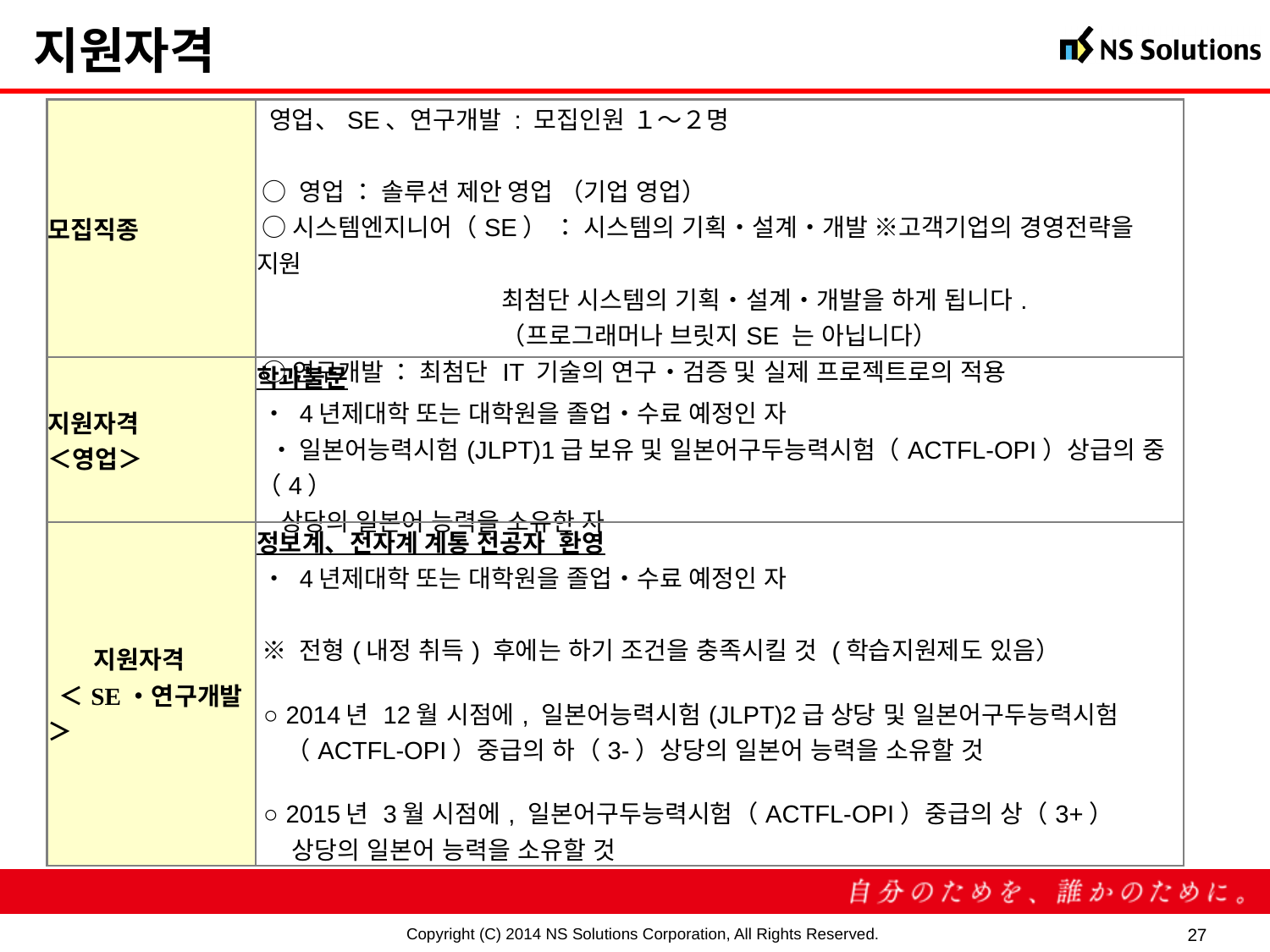

지원자격
| 모집직종 | 영업、SE、연구개발 : 모집인원 １～２명 ○ 영업 ： 솔루션 제안 영업 （기업 영업） ○ 시스템엔지니어（SE） ： 시스템의 기획・설계・개발 ※고객기업의 경영전략을 지원 　 최첨단 시스템의 기획・설계・개발을 하게 됩니다. 　 （프로그래머나 브릿지SE 는 아닙니다） ○ 연구개발 ： 최첨단 IT 기술의 연구・검증 및 실제 프로젝트로의 적용 |
| --- | --- |
| 지원자격 ＜영업＞ | 학과불문 ・ 4년제대학 또는 대학원을 졸업・수료 예정인 자 ・ 일본어능력시험(JLPT)1급 보유 및 일본어구두능력시험（ACTFL-OPI）상급의 중（4） 상당의 일본어 능력을 소유한 자 |
| 지원자격 ＜SE・연구개발＞ | 정보계、전자계 계통 전공자 환영 ・ 4년제대학 또는 대학원을 졸업・수료 예정인 자 ※ 전형(내정 취득) 후에는 하기 조건을 충족시킬 것 (학습지원제도 있음） ○ 2014년 12월 시점에, 일본어능력시험(JLPT)2급 상당 및 일본어구두능력시험 （ACTFL-OPI）중급의 하（3-）상당의 일본어 능력을 소유할 것 ○ 2015년 3월 시점에, 일본어구두능력시험（ACTFL-OPI）중급의 상（3+） 상당의 일본어 능력을 소유할 것 |